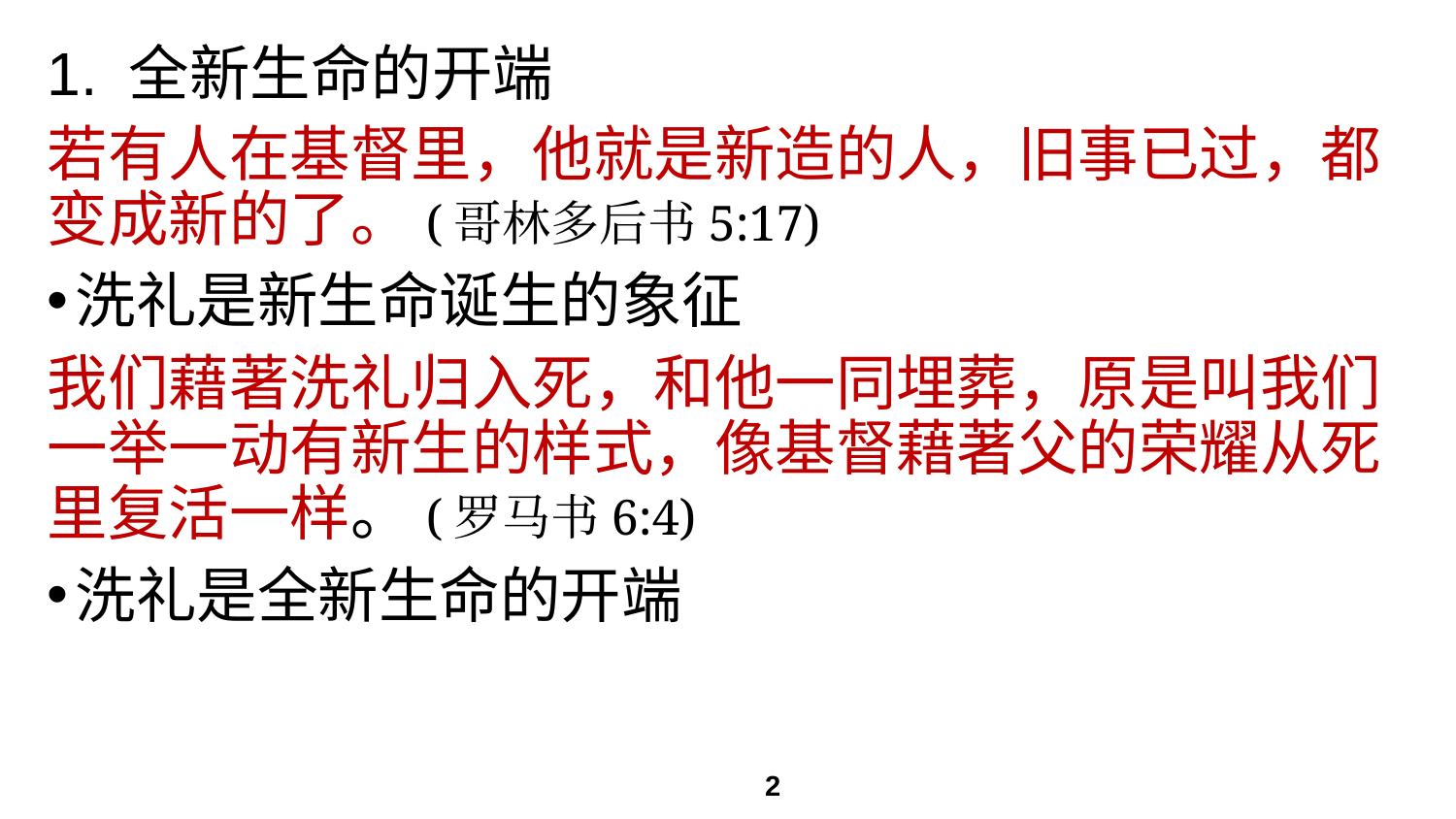

# 1. 全新生命的开端
若有人在基督里，他就是新造的人，旧事已过，都变成新的了。(哥林多后书5:17)
洗礼是新生命诞生的象征
我们藉著洗礼归入死，和他一同埋葬，原是叫我们一举一动有新生的样式，像基督藉著父的荣耀从死里复活一样。(罗马书6:4)
洗礼是全新生命的开端
2